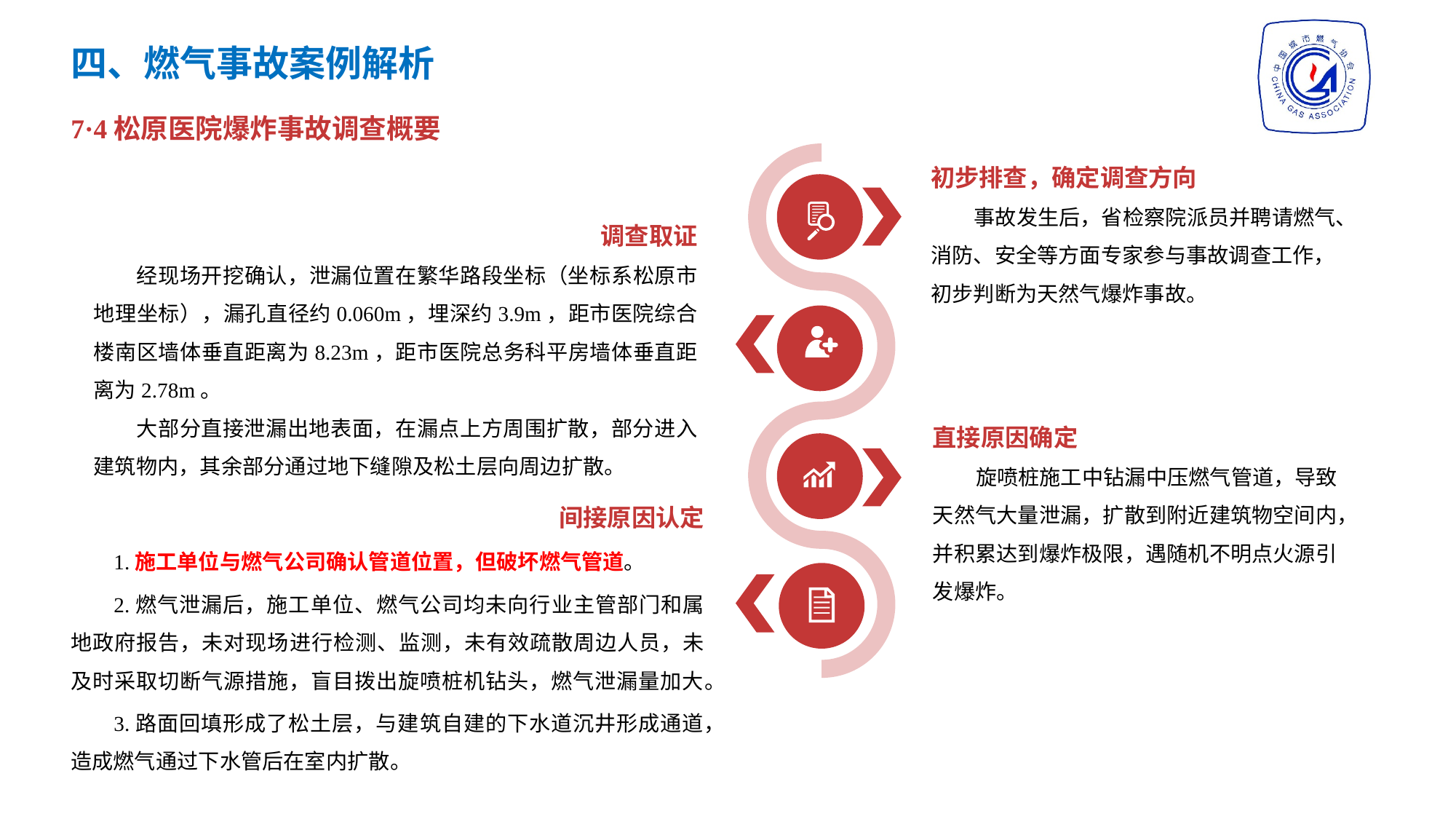

四、燃气事故案例解析
7·4松原医院爆炸事故调查概要
初步排查，确定调查方向
事故发生后，省检察院派员并聘请燃气、消防、安全等方面专家参与事故调查工作，初步判断为天然气爆炸事故。

调查取证
经现场开挖确认，泄漏位置在繁华路段坐标（坐标系松原市地理坐标），漏孔直径约0.060m，埋深约3.9m，距市医院综合楼南区墙体垂直距离为8.23m，距市医院总务科平房墙体垂直距离为2.78m。
大部分直接泄漏出地表面，在漏点上方周围扩散，部分进入建筑物内，其余部分通过地下缝隙及松土层向周边扩散。

直接原因确定
旋喷桩施工中钻漏中压燃气管道，导致天然气大量泄漏，扩散到附近建筑物空间内，并积累达到爆炸极限，遇随机不明点火源引发爆炸。

间接原因认定
1.施工单位与燃气公司确认管道位置，但破坏燃气管道。
2.燃气泄漏后，施工单位、燃气公司均未向行业主管部门和属地政府报告，未对现场进行检测、监测，未有效疏散周边人员，未及时采取切断气源措施，盲目拨出旋喷桩机钻头，燃气泄漏量加大。
3.路面回填形成了松土层，与建筑自建的下水道沉井形成通道，造成燃气通过下水管后在室内扩散。